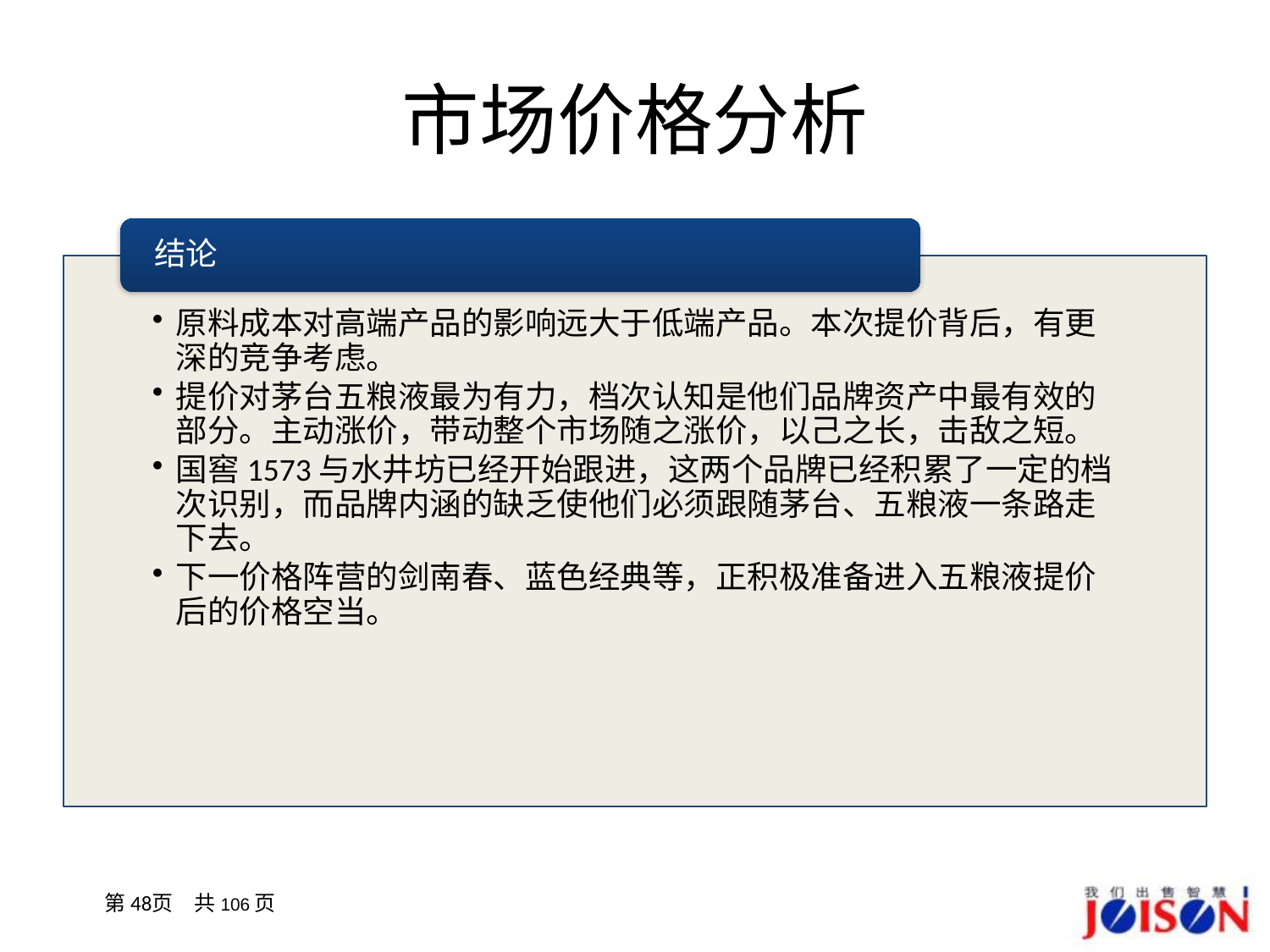

# 市场价格分析
原料成本对高端产品的影响远大于低端产品。本次提价背后，有更深的竞争考虑。
提价对茅台五粮液最为有力，档次认知是他们品牌资产中最有效的部分。主动涨价，带动整个市场随之涨价，以己之长，击敌之短。
国窖1573与水井坊已经开始跟进，这两个品牌已经积累了一定的档次识别，而品牌内涵的缺乏使他们必须跟随茅台、五粮液一条路走下去。
下一价格阵营的剑南春、蓝色经典等，正积极准备进入五粮液提价后的价格空当。
结论